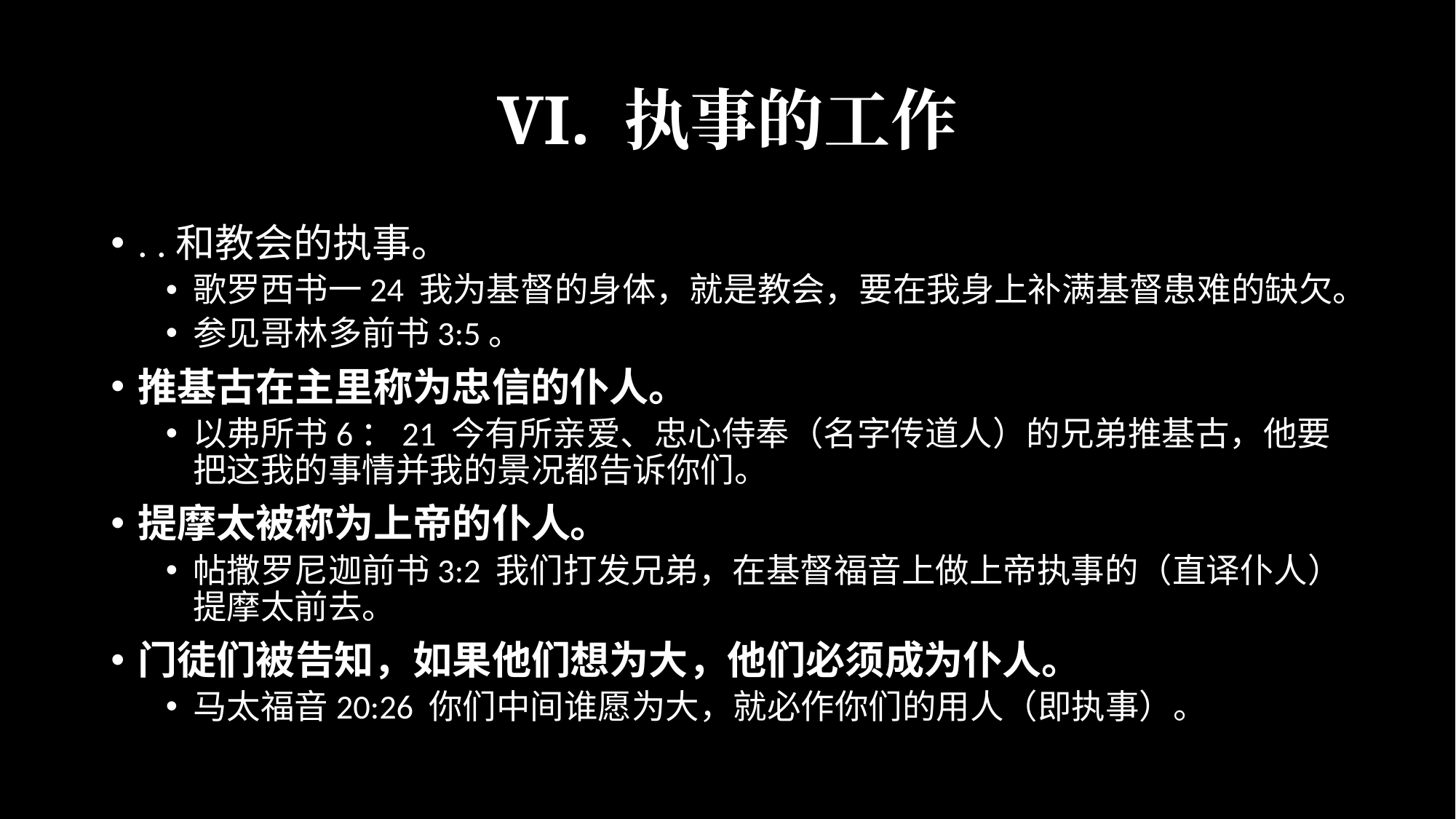

# VI. 执事的工作
. .和教会的执事。
歌罗西书一24 我为基督的身体，就是教会，要在我身上补满基督患难的缺欠。
参见哥林多前书3:5。
推基古在主里称为忠信的仆人。
以弗所书6：21 今有所亲爱、忠心侍奉（名字传道人）的兄弟推基古，他要把这我的事情并我的景况都告诉你们。
提摩太被称为上帝的仆人。
帖撒罗尼迦前书3:2 我们打发兄弟，在基督福音上做上帝执事的（直译仆人）提摩太前去。
门徒们被告知，如果他们想为大，他们必须成为仆人。
马太福音20:26 你们中间谁愿为大，就必作你们的用人（即执事）。